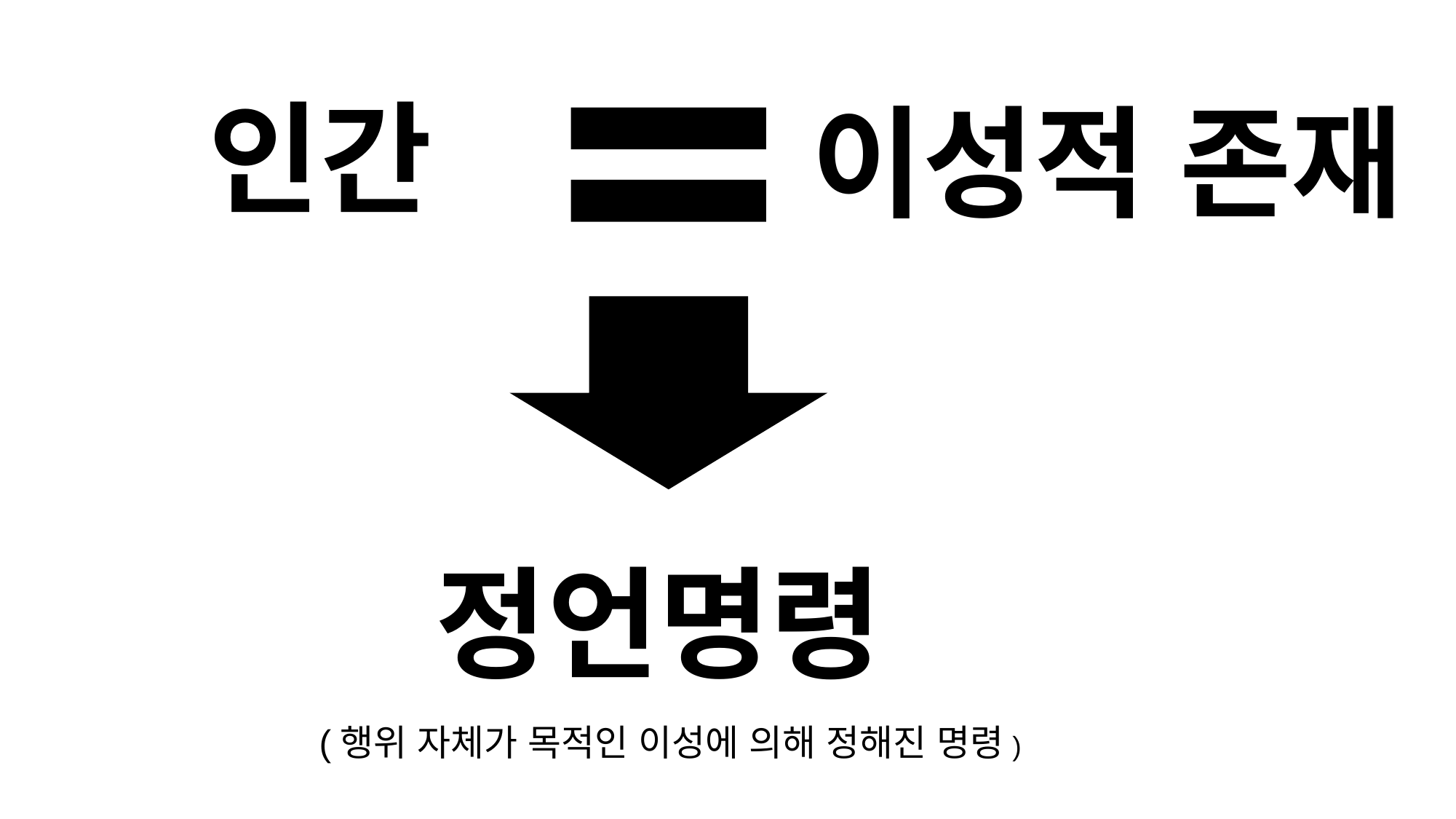

# 인간
이성적 존재

정언명령
(행위 자체가 목적인 이성에 의해 정해진 명령)